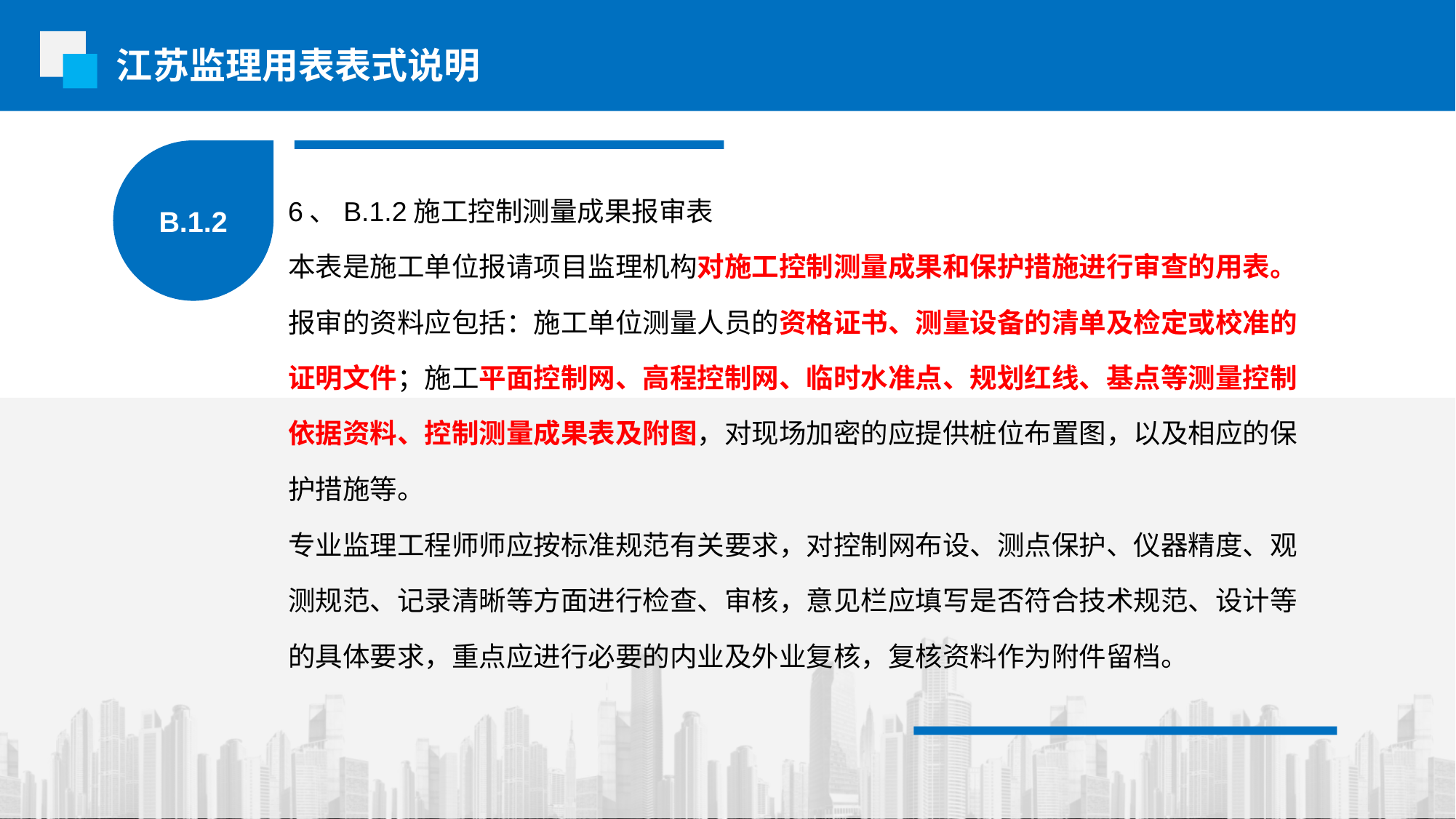

江苏监理用表表式说明

B.1.2
6、B.1.2施工控制测量成果报审表
本表是施工单位报请项目监理机构对施工控制测量成果和保护措施进行审查的用表。报审的资料应包括：施工单位测量人员的资格证书、测量设备的清单及检定或校准的证明文件；施工平面控制网、高程控制网、临时水准点、规划红线、基点等测量控制依据资料、控制测量成果表及附图，对现场加密的应提供桩位布置图，以及相应的保护措施等。
专业监理工程师师应按标准规范有关要求，对控制网布设、测点保护、仪器精度、观测规范、记录清晰等方面进行检查、审核，意见栏应填写是否符合技术规范、设计等的具体要求，重点应进行必要的内业及外业复核，复核资料作为附件留档。